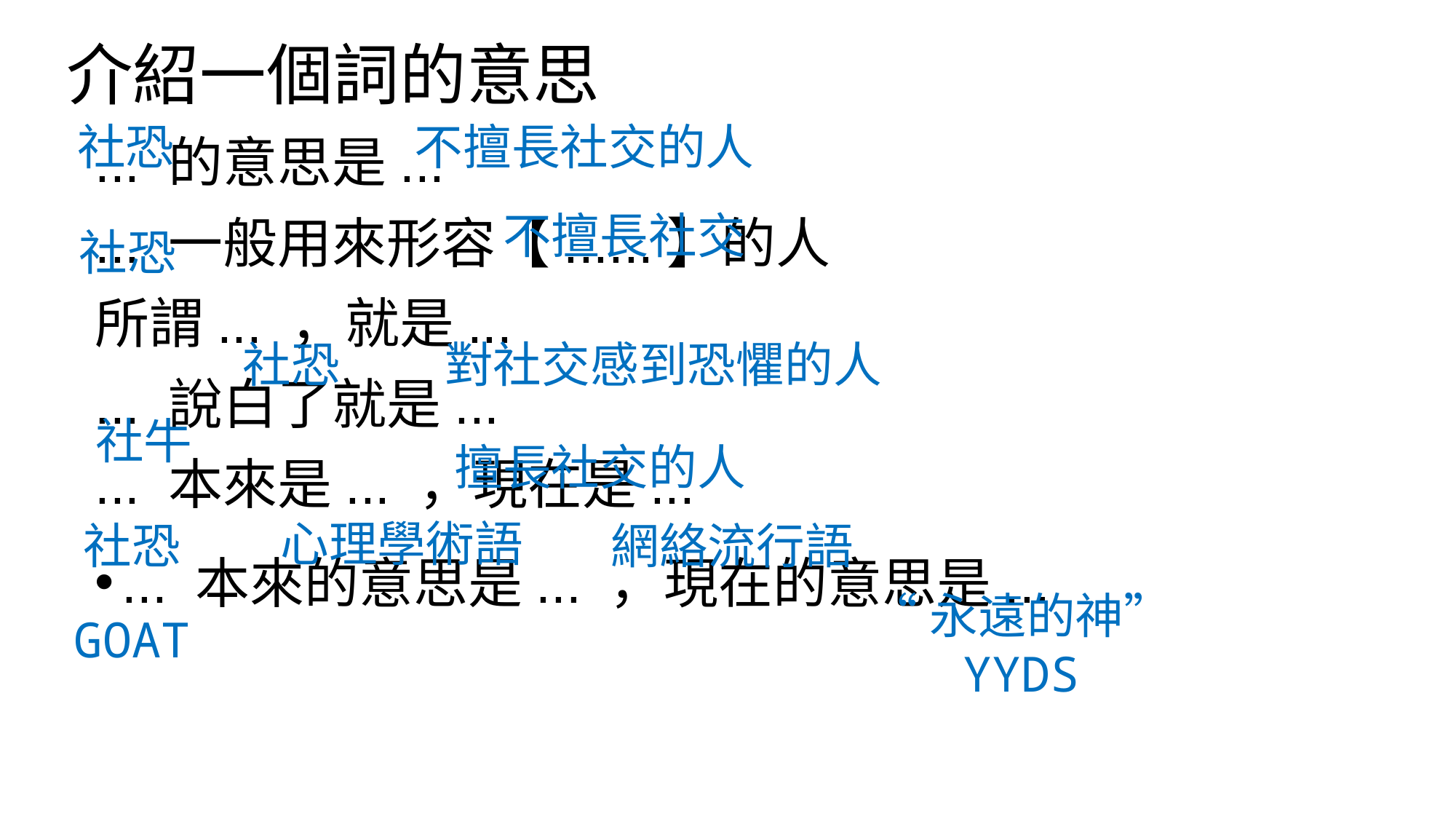

# 介紹一個詞的意思
社恐
不擅長社交的人
... 的意思是...
... 一般用來形容【......】的人
所謂... ，就是...
... 說白了就是...
... 本來是... ，現在是...
... 本來的意思是... ，現在的意思是...
不擅長社交
社恐
社恐
對社交感到恐懼的人
社牛
擅長社交的人
心理學術語
網絡流行語
社恐
“永遠的神”
YYDS
GOAT